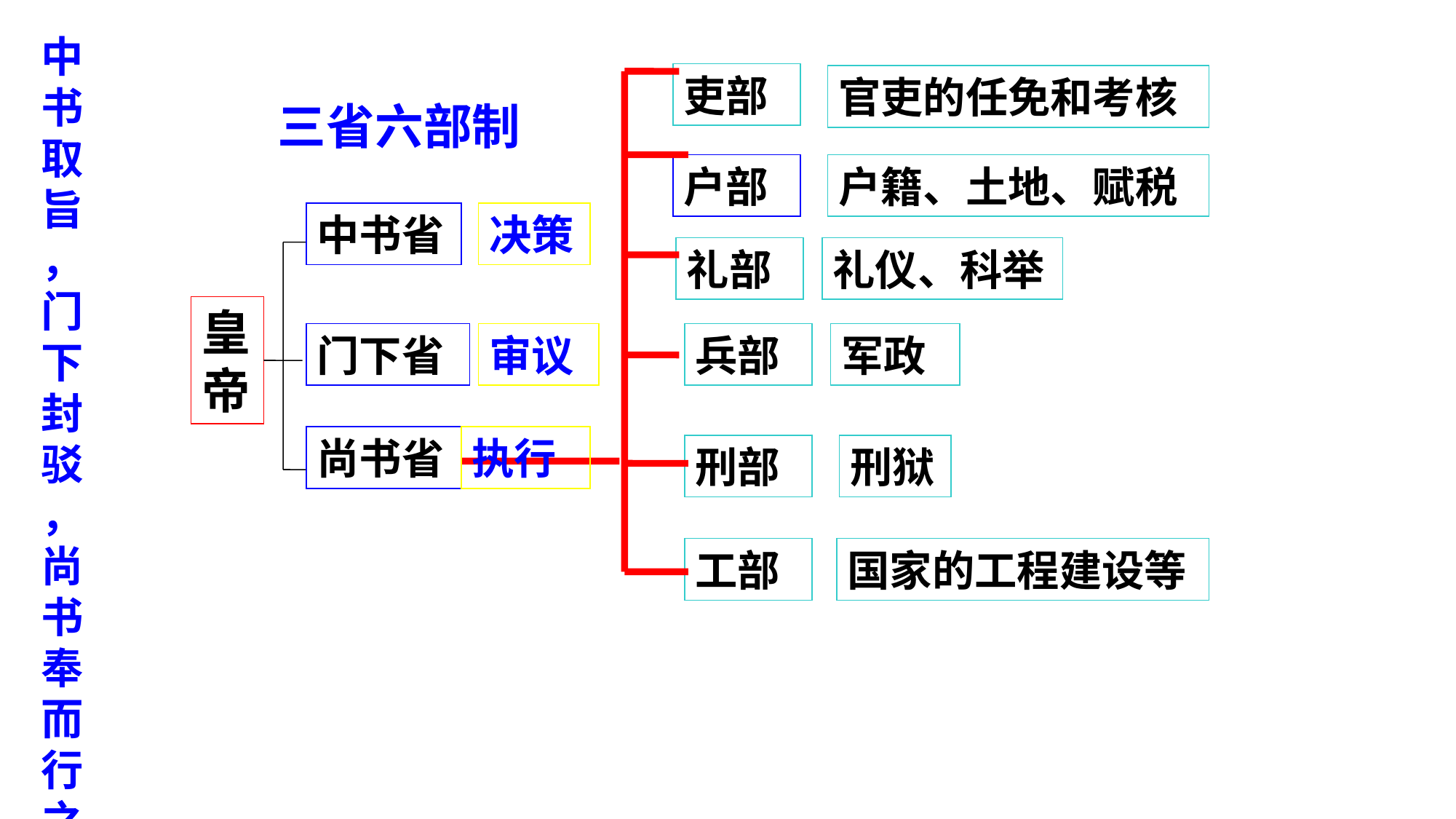

吏部
官吏的任免和考核

     三省六部制

户部
户籍、土地、赋税
中书省
决策
礼部
礼仪、科举

皇帝
门下省
审议
兵部
军政

中书取旨，门下封驳，尚书奉而行之
尚书省
执行
刑部
刑狱

工部
国家的工程建设等